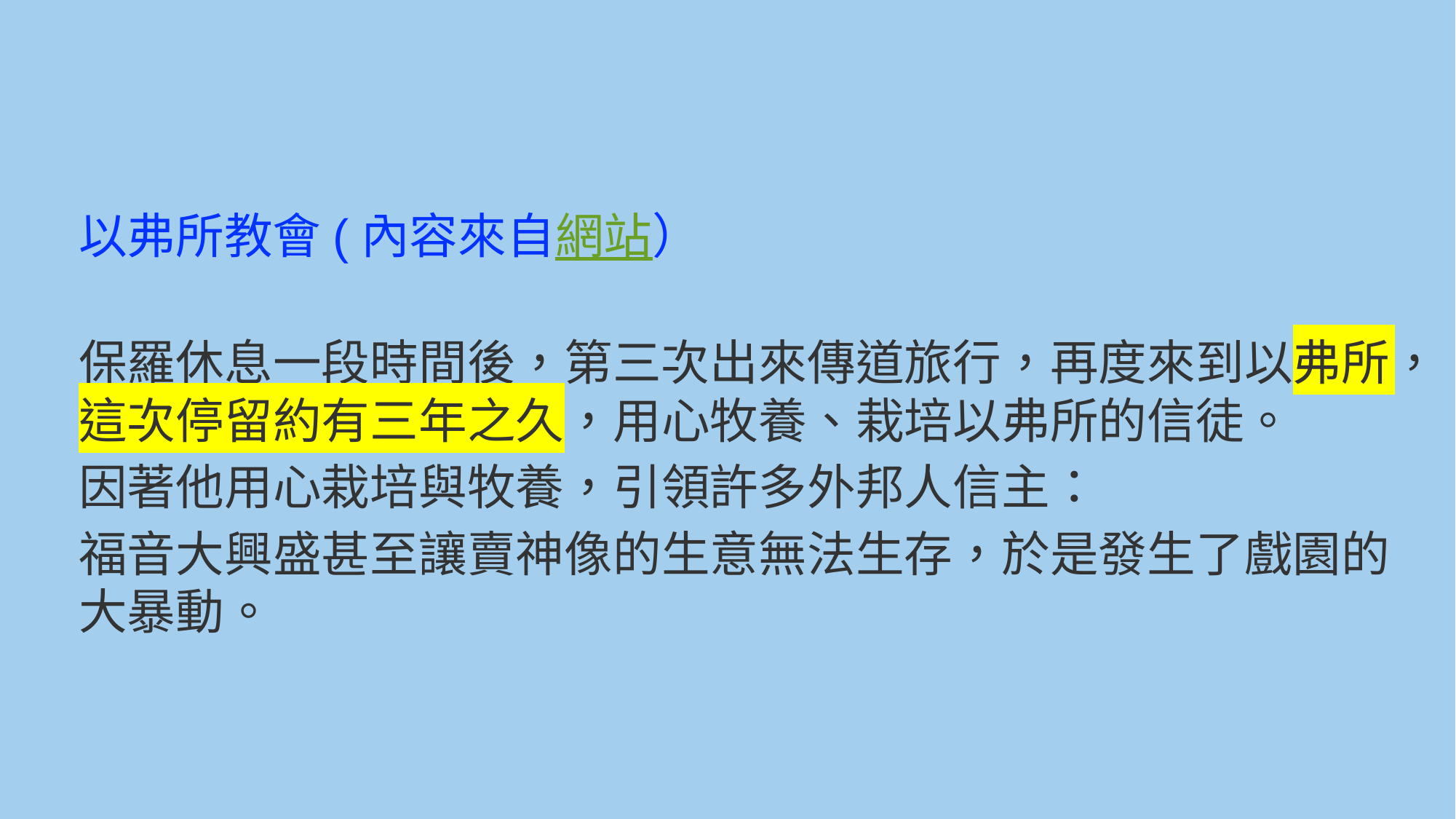

以弗所教會(內容來自網站）
保羅休息一段時間後，第三次出來傳道旅行，再度來到以弗所，這次停留約有三年之久，用心牧養、栽培以弗所的信徒。
因著他用心栽培與牧養，引領許多外邦人信主：
福音大興盛甚至讓賣神像的生意無法生存，於是發生了戲園的大暴動。